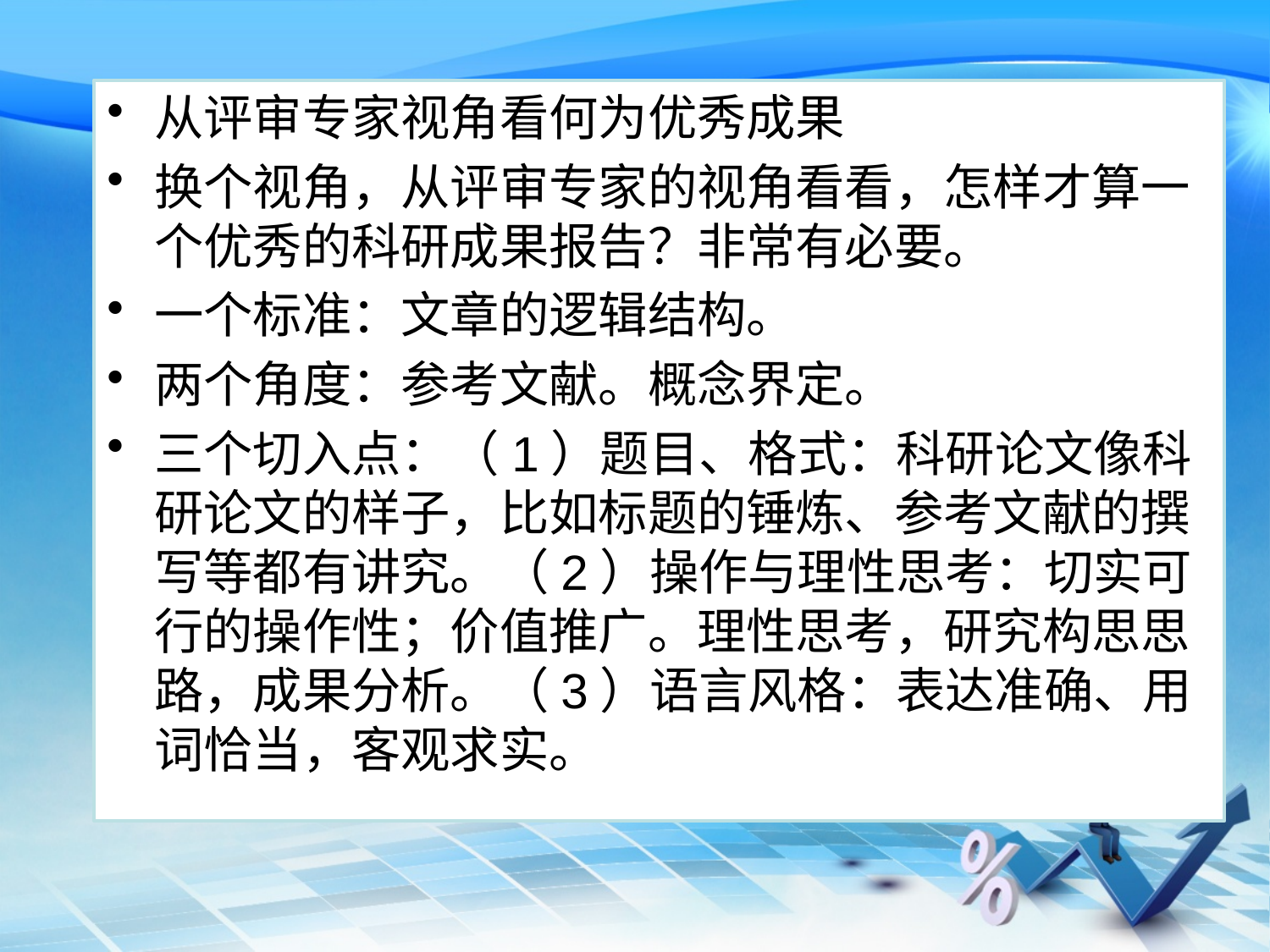

从评审专家视角看何为优秀成果
换个视角，从评审专家的视角看看，怎样才算一个优秀的科研成果报告？非常有必要。
一个标准：文章的逻辑结构。
两个角度：参考文献。概念界定。
三个切入点：（1）题目、格式：科研论文像科研论文的样子，比如标题的锤炼、参考文献的撰写等都有讲究。（2）操作与理性思考：切实可行的操作性；价值推广。理性思考，研究构思思路，成果分析。（3）语言风格：表达准确、用词恰当，客观求实。